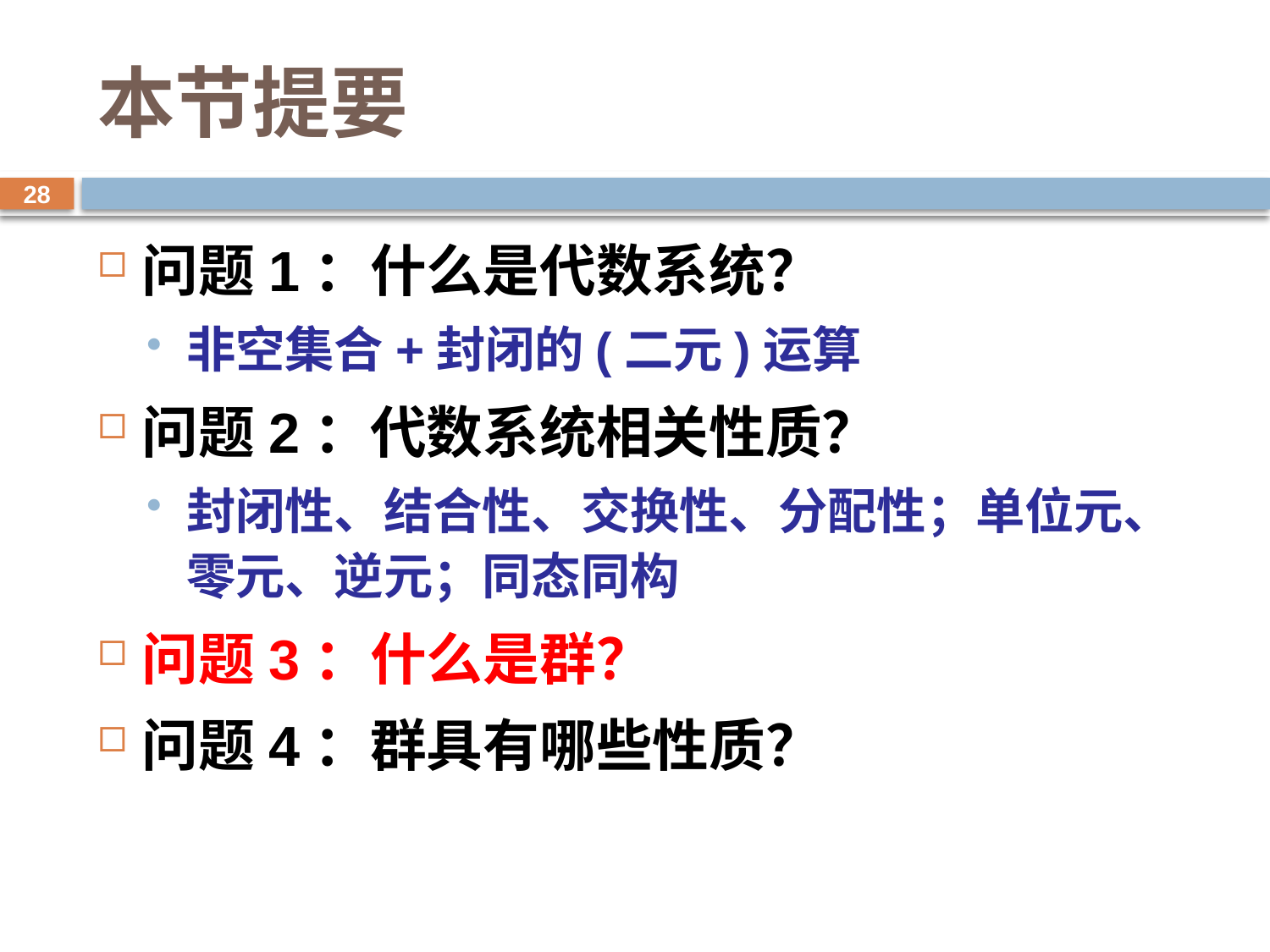

# 本节提要
28
问题1：什么是代数系统？
非空集合+封闭的(二元)运算
问题2：代数系统相关性质？
封闭性、结合性、交换性、分配性；单位元、零元、逆元；同态同构
问题3：什么是群？
问题4：群具有哪些性质？